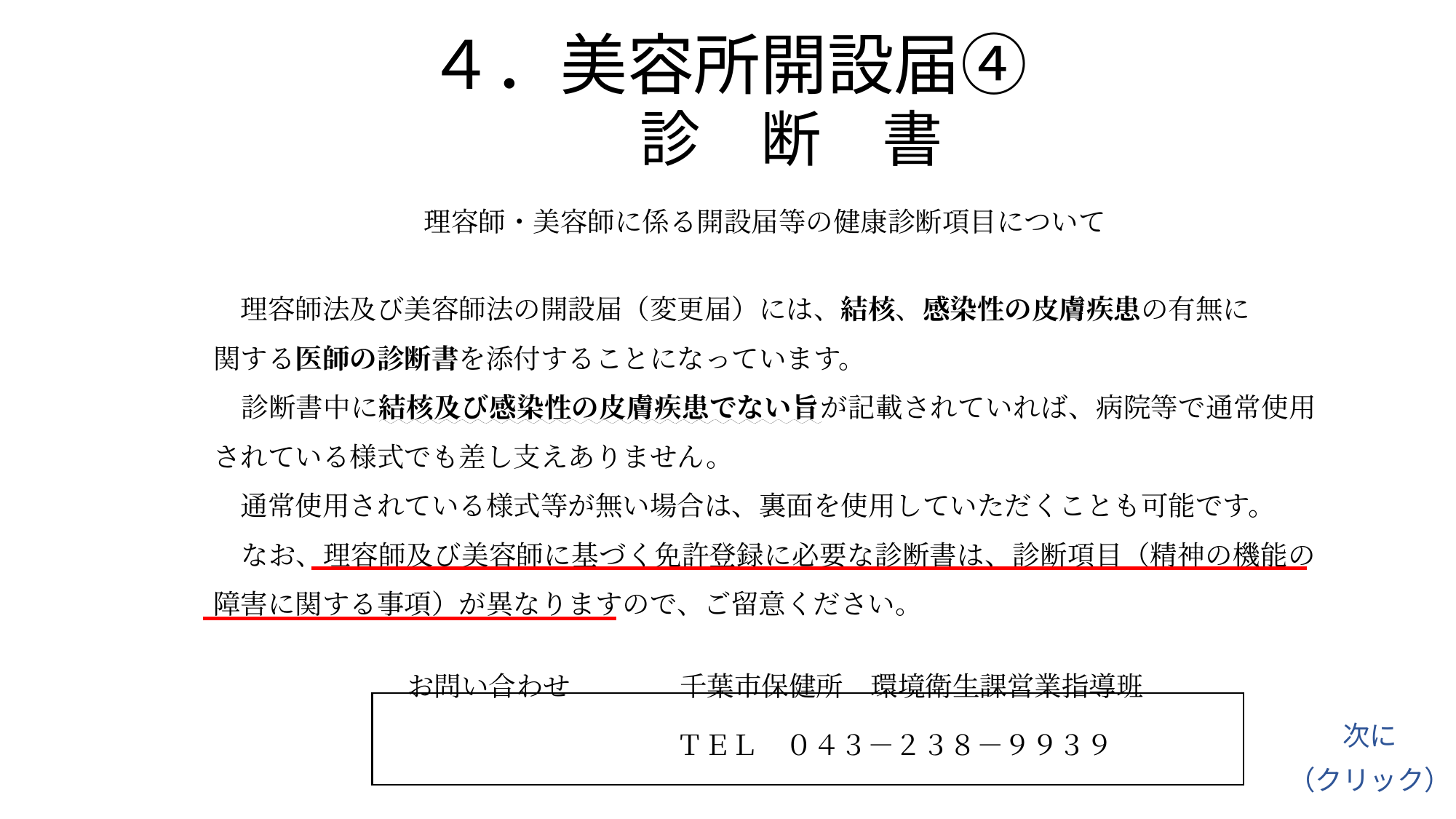

# ４．美容所開設届④ 　　診　断　書
理容師・美容師に係る開設届等の健康診断項目について

　理容師法及び美容師法の開設届（変更届）には、結核、感染性の皮膚疾患の有無に
関する医師の診断書を添付することになっています。
　診断書中に結核及び感染性の皮膚疾患でない旨が記載されていれば、病院等で通常使用されている様式でも差し支えありません。
　通常使用されている様式等が無い場合は、裏面を使用していただくことも可能です。
　なお、理容師及び美容師に基づく免許登録に必要な診断書は、診断項目（精神の機能の障害に関する事項）が異なりますので、ご留意ください。

お問い合わせ　　　　千葉市保健所　環境衛生課営業指導班
次に
（クリック）
ＴＥＬ　０４３－２３８－９９３９